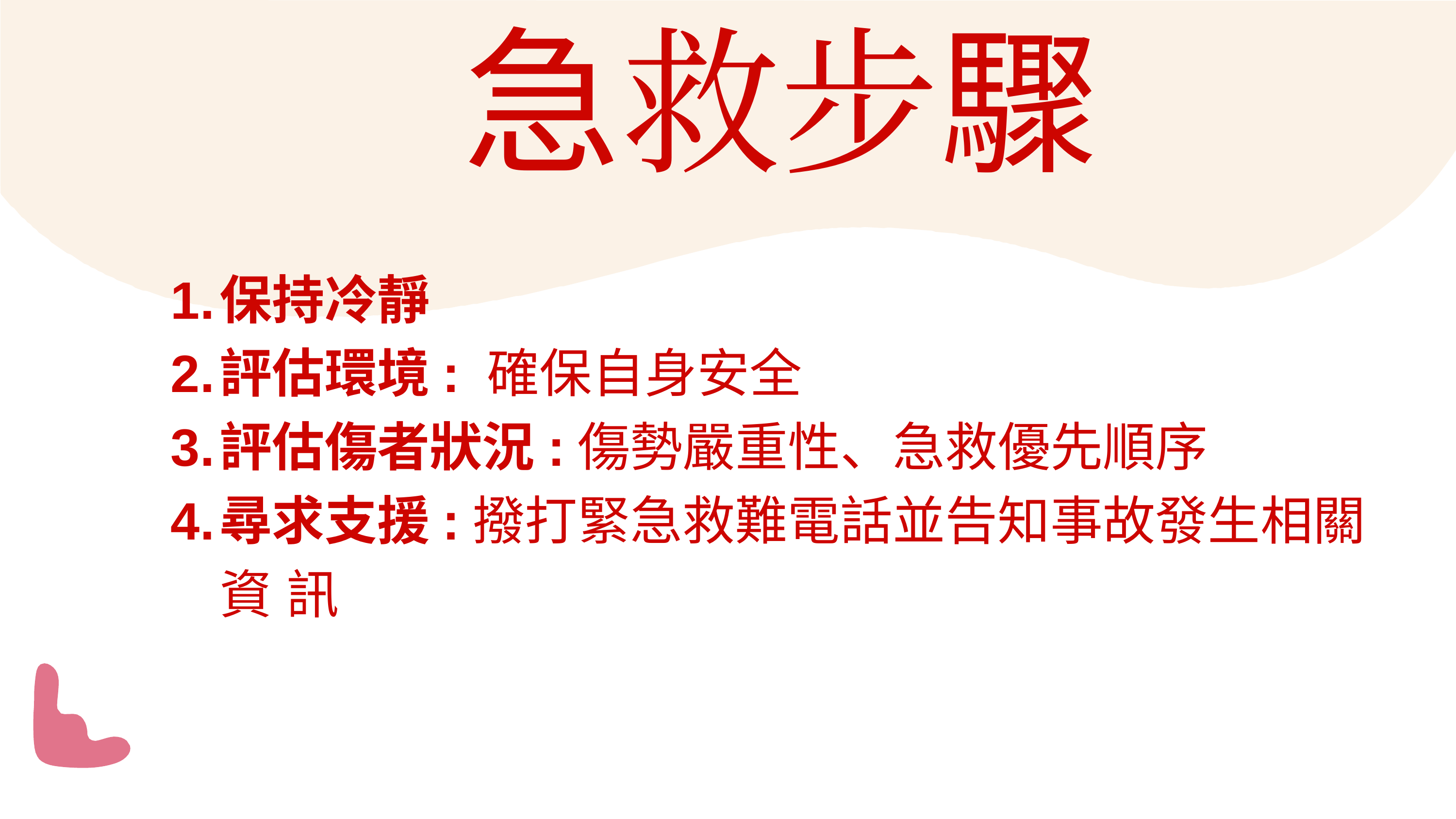

# 急救步驟
保持冷靜
評估環境: 確保⾃⾝安全
評估傷者狀況:傷勢嚴重性、急救優先順序
尋求⽀援:撥打緊急救難電話並告知事故發⽣相關資 訊